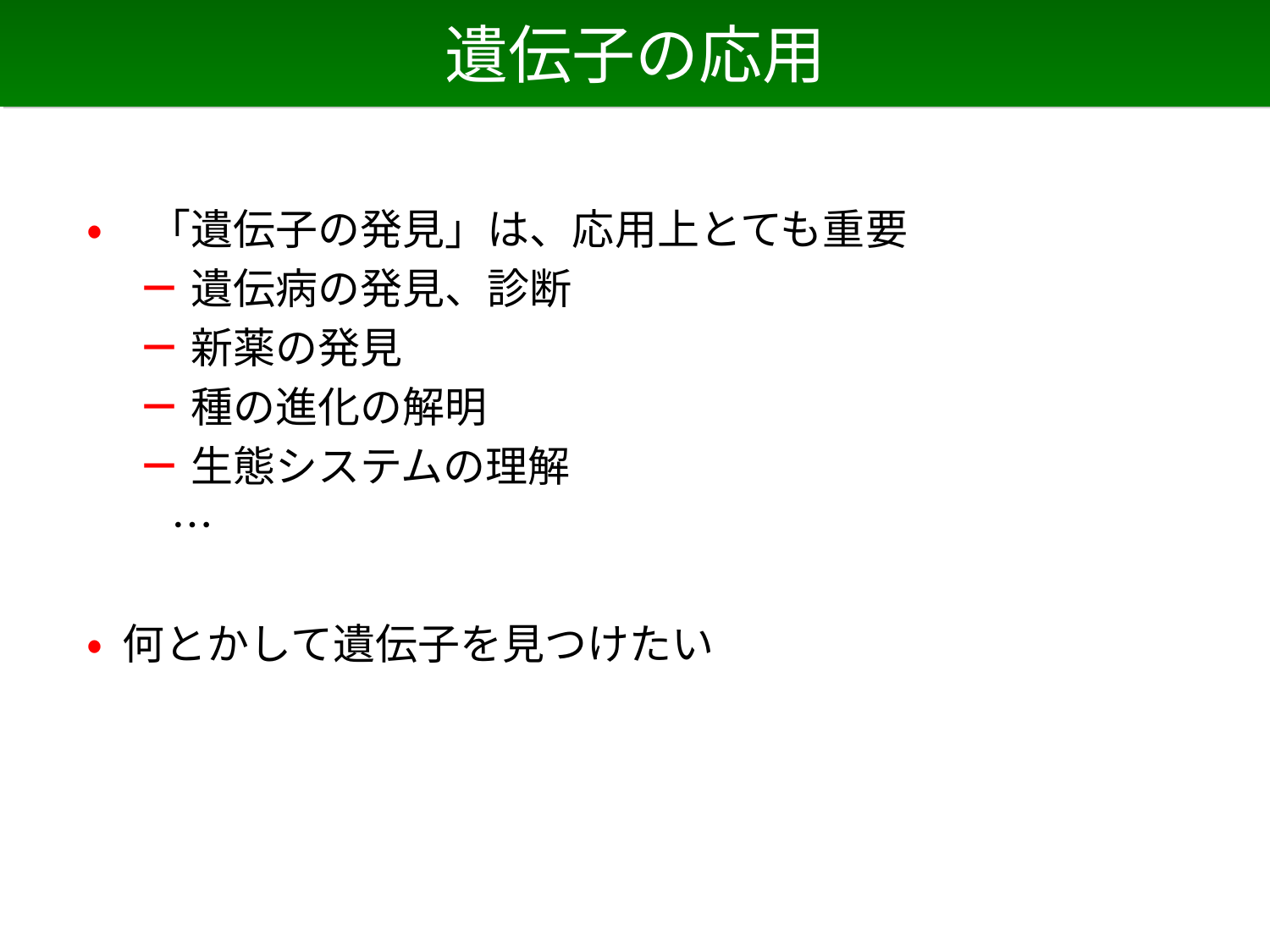

# 遺伝子の応用
• 「遺伝子の発見」は、応用上とても重要
　 － 遺伝病の発見、診断
　 － 新薬の発見
　 － 種の進化の解明
　 － 生態システムの理解
　　…

• 何とかして遺伝子を見つけたい